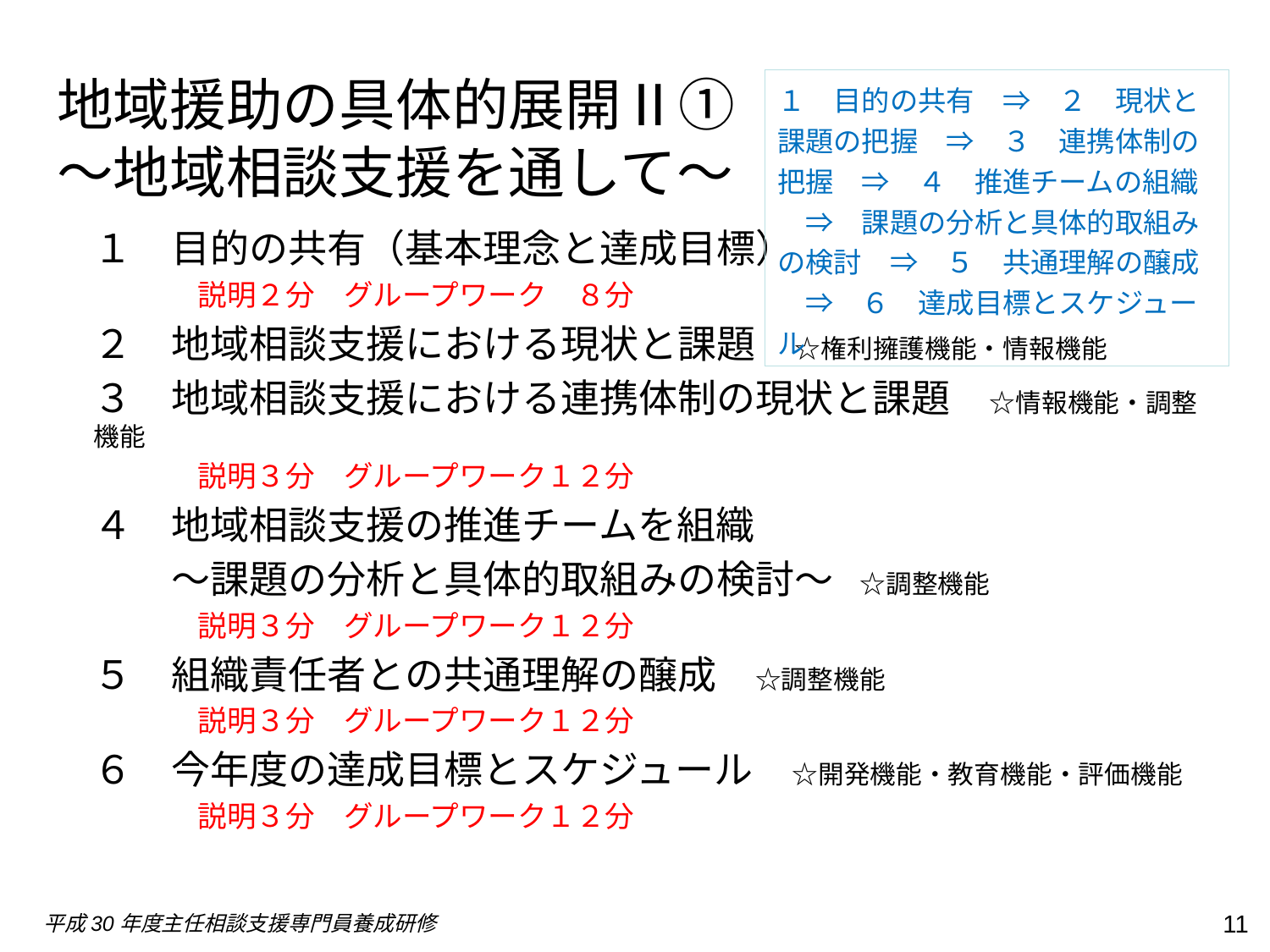

# 地域援助の具体的展開Ⅱ① ～地域相談支援を通して～
１　目的の共有　⇒　２　現状と課題の把握　⇒　３　連携体制の把握　⇒　４　推進チームの組織　⇒　課題の分析と具体的取組みの検討　⇒　５　共通理解の醸成　⇒　６　達成目標とスケジュール
１　目的の共有（基本理念と達成目標）
　　　　説明２分　グループワーク　８分
２　地域相談支援における現状と課題　☆権利擁護機能・情報機能
３　地域相談支援における連携体制の現状と課題　☆情報機能・調整機能
　　　　説明３分　グループワーク１２分
４　地域相談支援の推進チームを組織
　　～課題の分析と具体的取組みの検討～　☆調整機能
　　　　説明３分　グループワーク１２分
５　組織責任者との共通理解の醸成　☆調整機能
　　　　説明３分　グループワーク１２分
６　今年度の達成目標とスケジュール　☆開発機能・教育機能・評価機能
　　　　説明３分　グループワーク１２分

11
平成30年度主任相談支援専門員養成研修